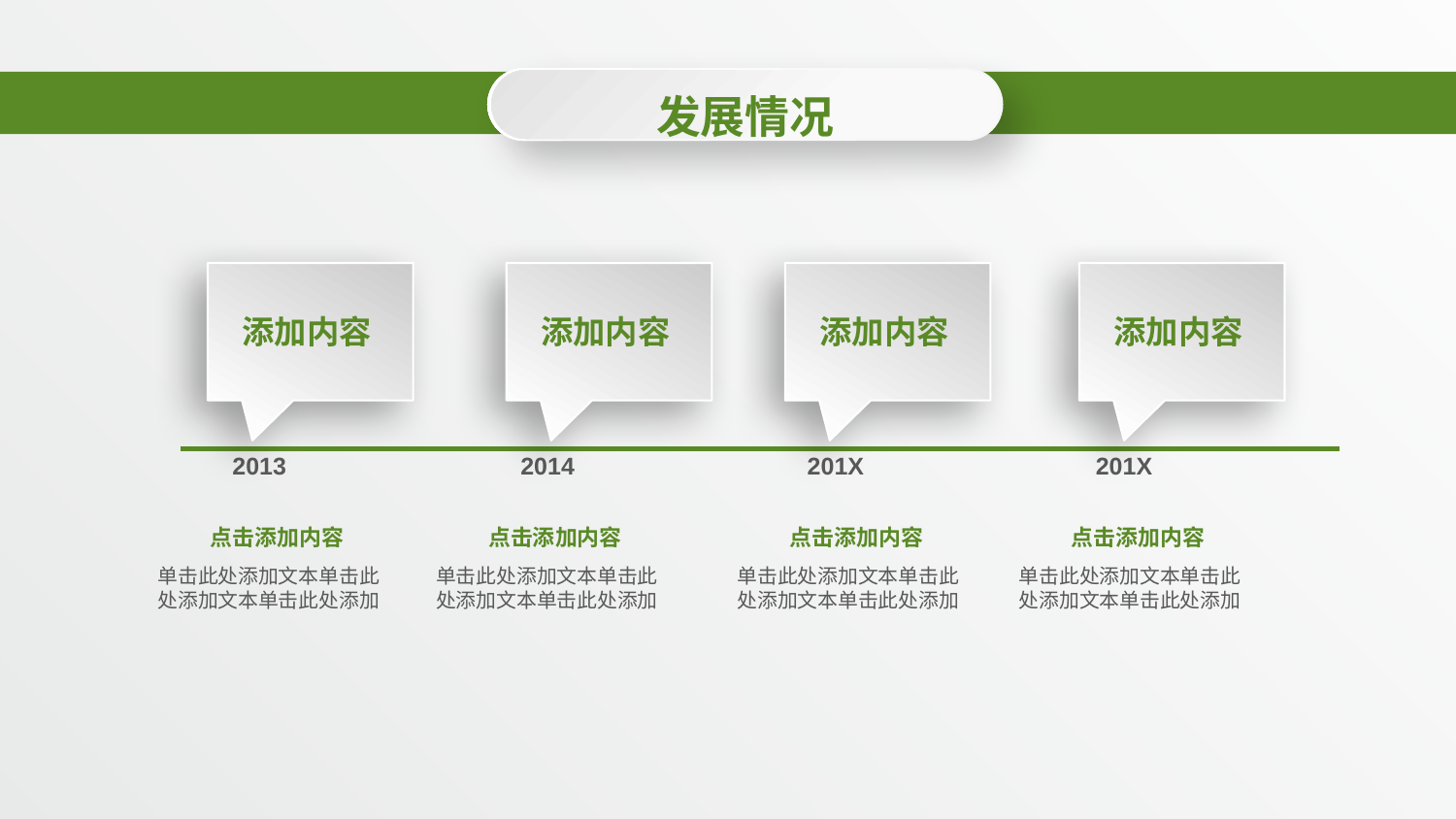

发展情况

添加内容

添加内容

添加内容

添加内容

2013
2014
201X
201X
点击添加内容
单击此处添加文本单击此处添加文本单击此处添加
点击添加内容
单击此处添加文本单击此处添加文本单击此处添加
点击添加内容
单击此处添加文本单击此处添加文本单击此处添加
点击添加内容
单击此处添加文本单击此处添加文本单击此处添加